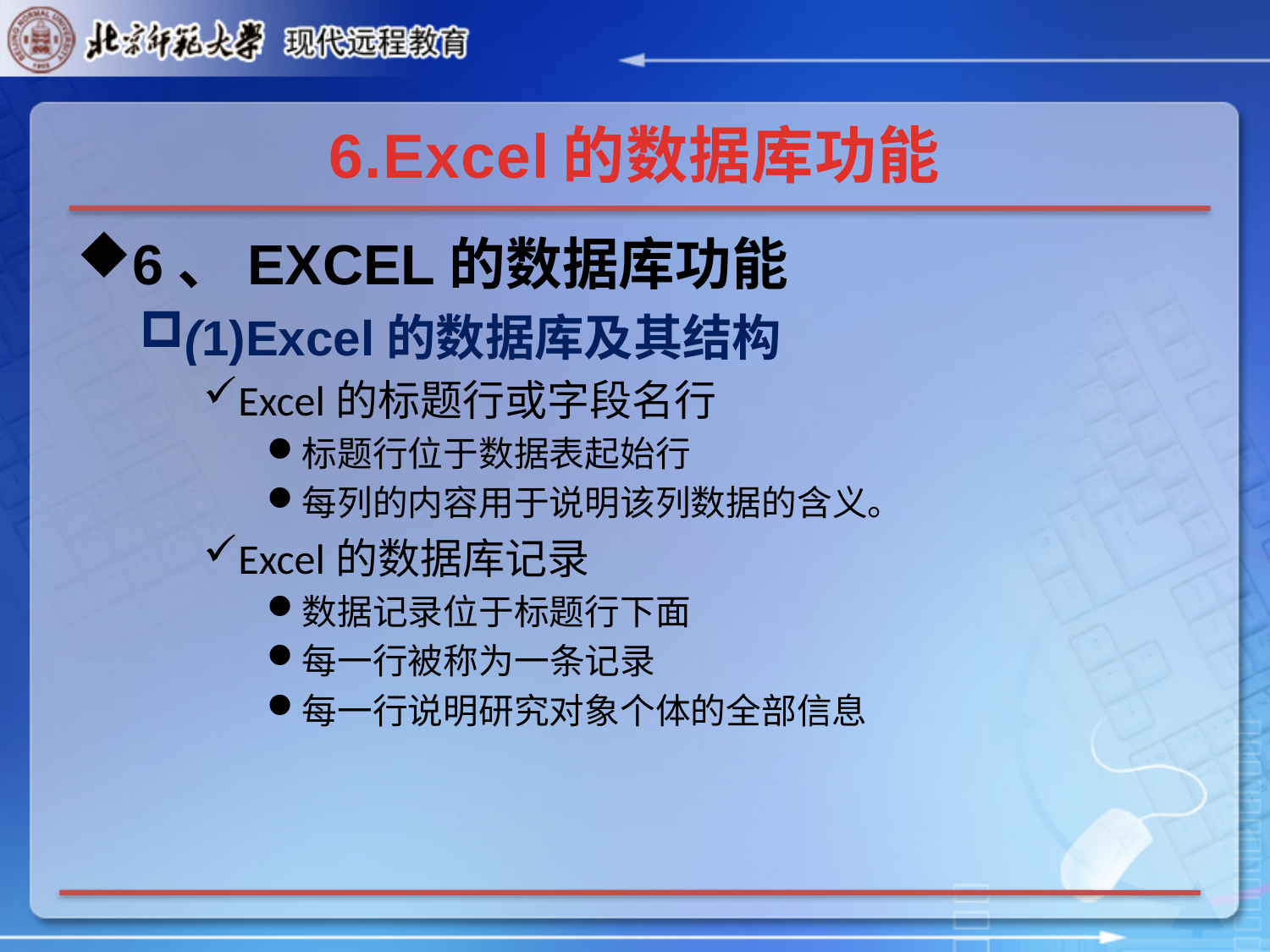

# 6.Excel的数据库功能
6、EXCEL的数据库功能
(1)Excel的数据库及其结构
Excel的标题行或字段名行
标题行位于数据表起始行
每列的内容用于说明该列数据的含义。
Excel的数据库记录
数据记录位于标题行下面
每一行被称为一条记录
每一行说明研究对象个体的全部信息